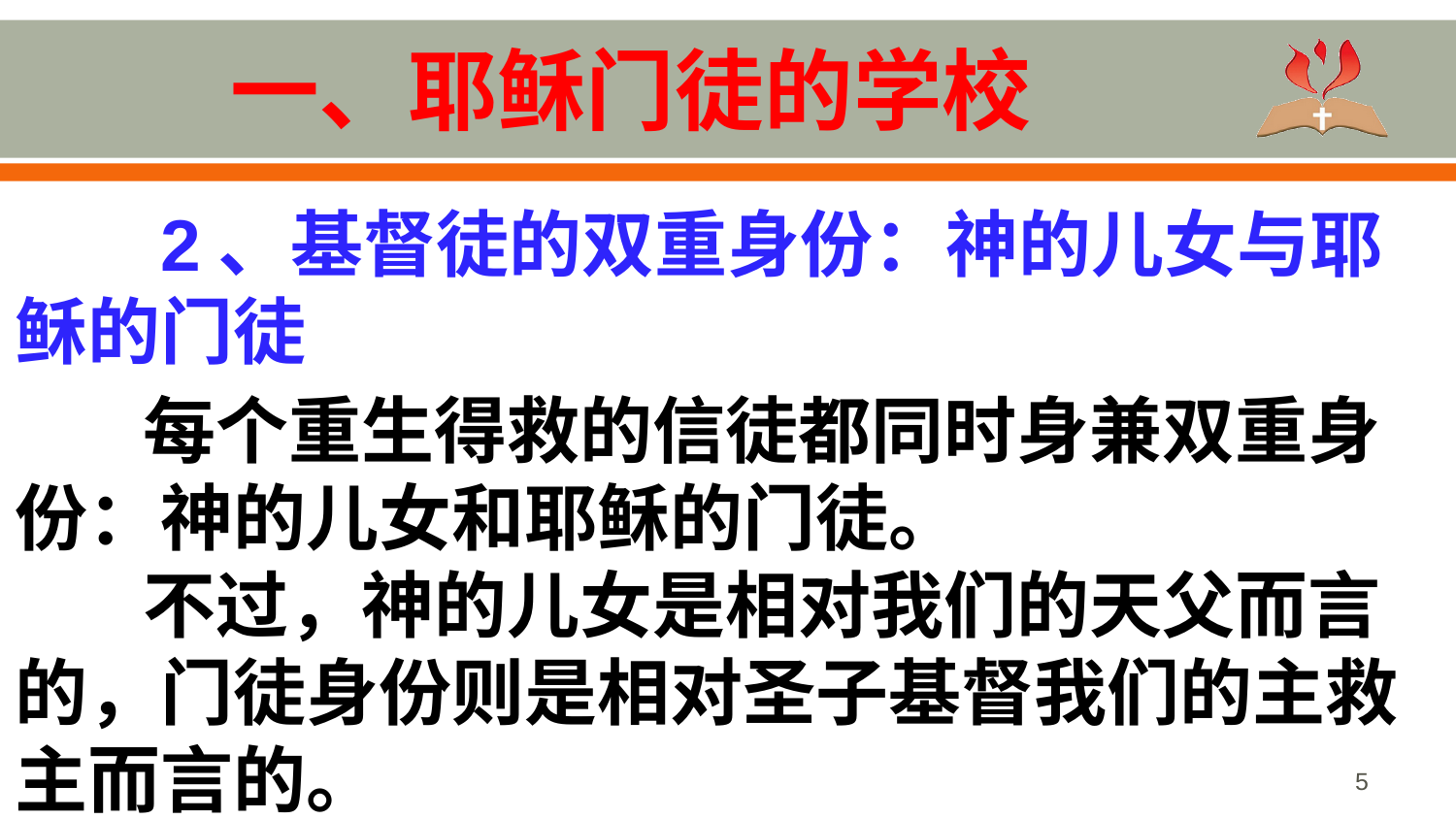

# 一、耶稣门徒的学校
	2、基督徒的双重身份：神的儿女与耶稣的门徒
每个重生得救的信徒都同时身兼双重身份：神的儿女和耶稣的门徒。
不过，神的儿女是相对我们的天父而言的，门徒身份则是相对圣子基督我们的主救主而言的。

5